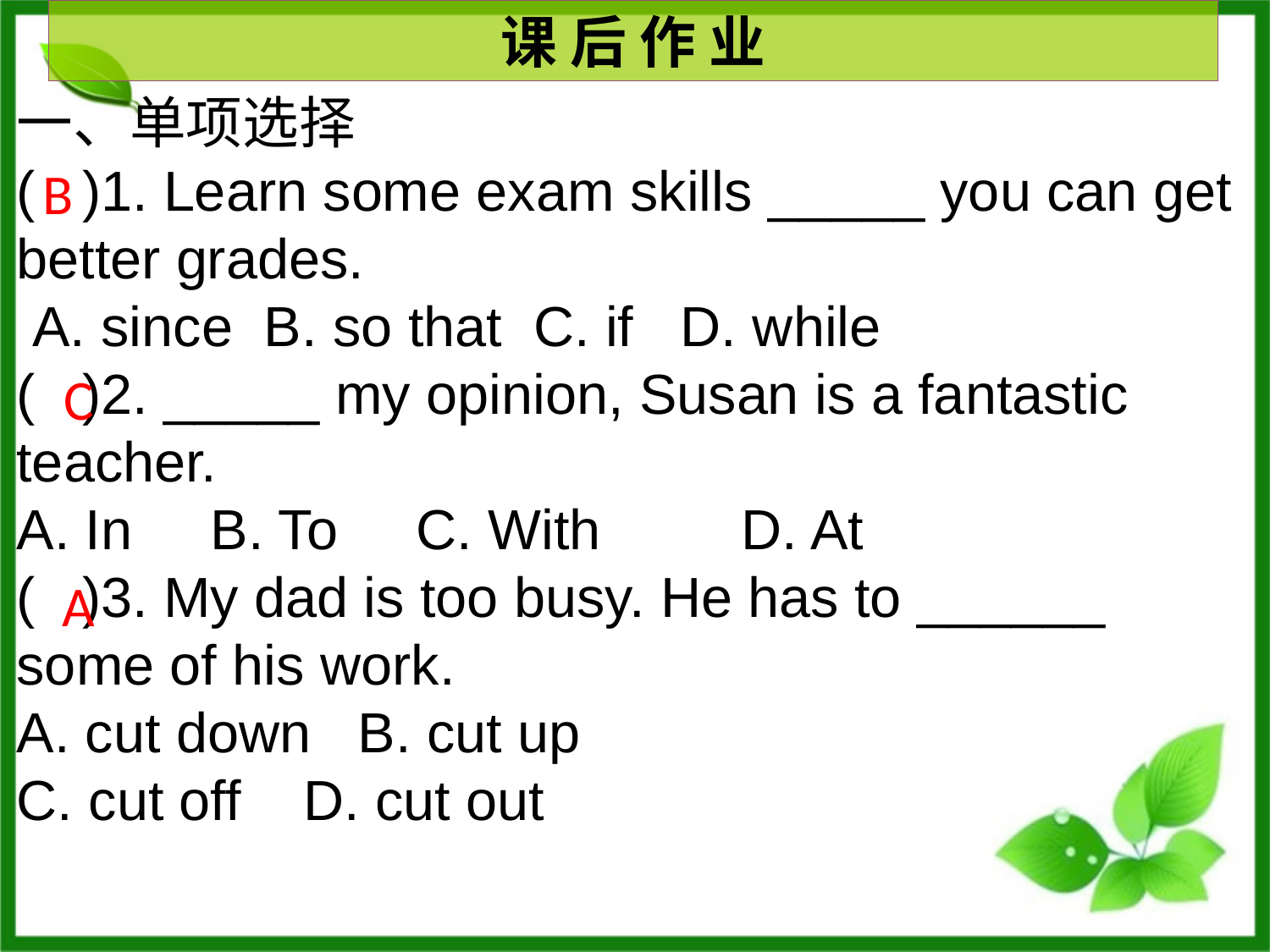

课 后 作 业
一、单项选择
(   )1. Learn some exam skills _____ you can get better grades.
 A. since  B. so that  C. if   D. while
(   )2. _____ my opinion, Susan is a fantastic teacher.
A. In     B. To     C. With         D. At
(   )3. My dad is too busy. He has to ______ some of his work.
A. cut down   B. cut up
C. cut off    D. cut out
B
C
A